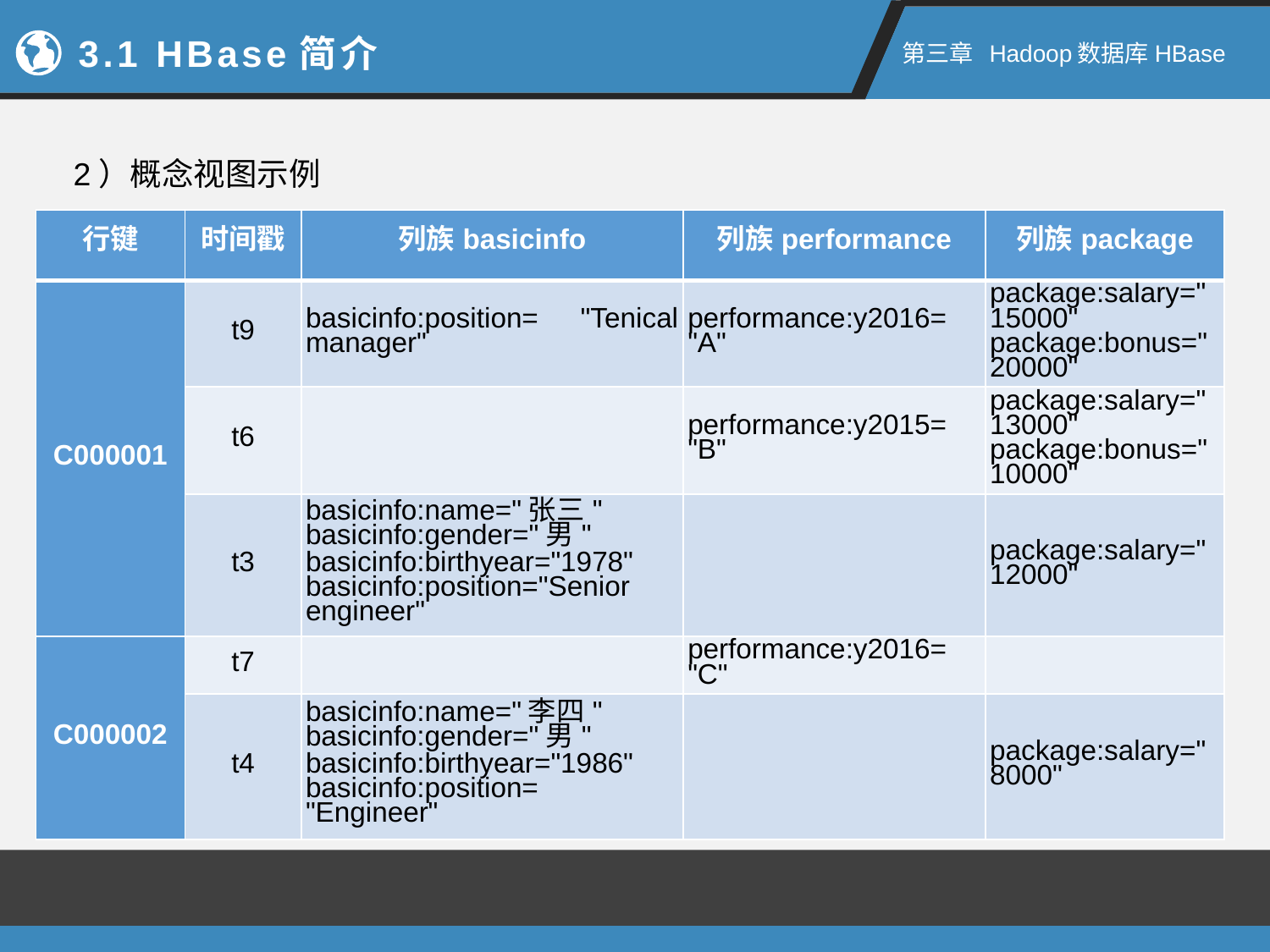

3.1 HBase简介

第三章  Hadoop数据库HBase
2）概念视图示例
| 行键 | 时间戳 | 列族basicinfo | 列族performance | 列族package |
| --- | --- | --- | --- | --- |
| C000001 | t9 | basicinfo:position= "Tenical manager" | performance:y2016= "A" | package:salary="15000" package:bonus="20000" |
|  | t6 |  | performance:y2015= "B" | package:salary="13000" package:bonus="10000" |
|  | t3 | basicinfo:name="张三" basicinfo:gender="男" basicinfo:birthyear="1978" basicinfo:position="Senior engineer" |  | package:salary="12000" |
| C000002 | t7 |  | performance:y2016= "C" |  |
|  | t4 | basicinfo:name="李四" basicinfo:gender="男" basicinfo:birthyear="1986" basicinfo:position= "Engineer" |  | package:salary="8000" |